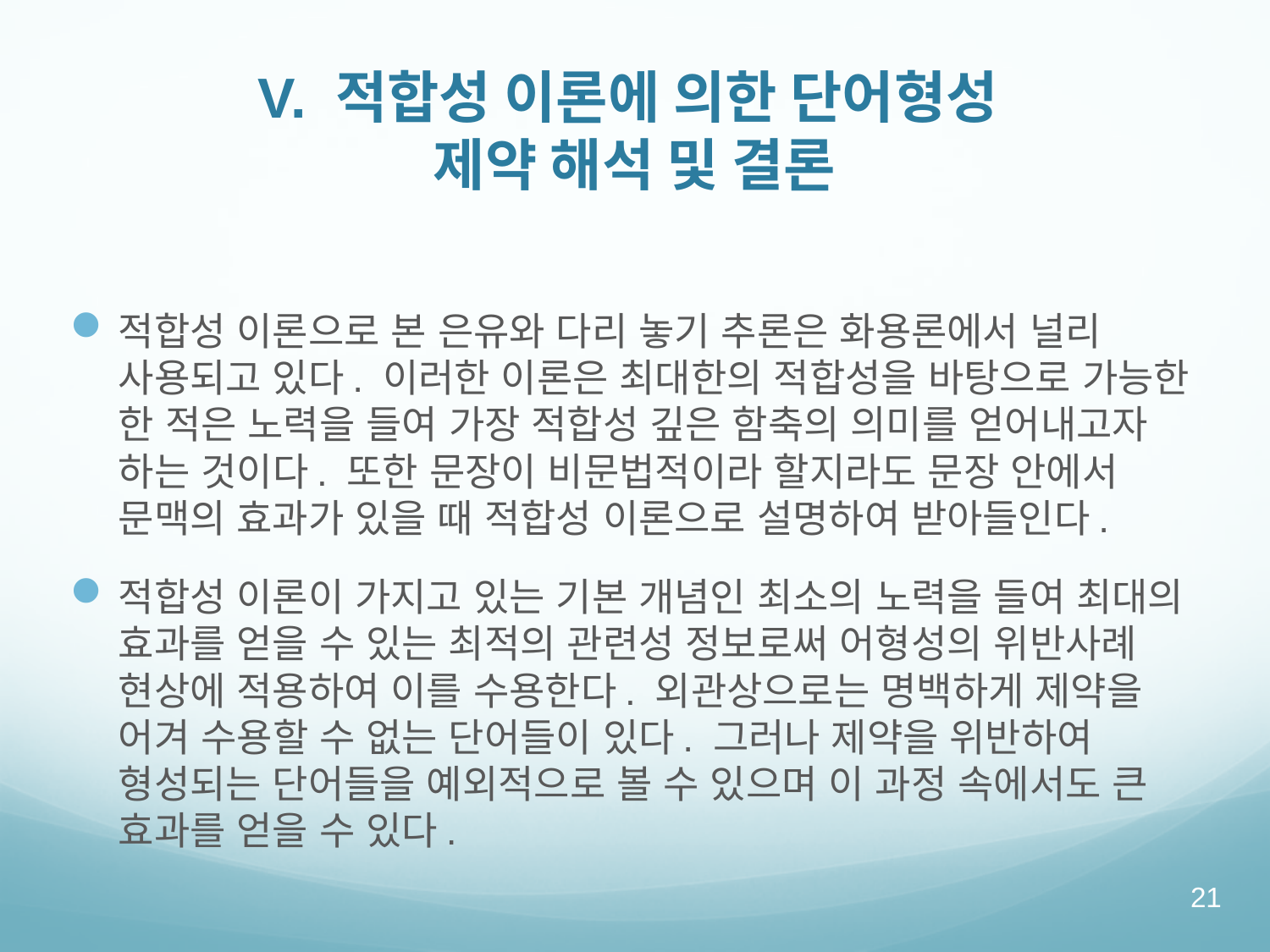

# V. 적합성 이론에 의한 단어형성 제약 해석 및 결론
적합성 이론으로 본 은유와 다리 놓기 추론은 화용론에서 널리 사용되고 있다. 이러한 이론은 최대한의 적합성을 바탕으로 가능한 한 적은 노력을 들여 가장 적합성 깊은 함축의 의미를 얻어내고자 하는 것이다. 또한 문장이 비문법적이라 할지라도 문장 안에서 문맥의 효과가 있을 때 적합성 이론으로 설명하여 받아들인다.
적합성 이론이 가지고 있는 기본 개념인 최소의 노력을 들여 최대의 효과를 얻을 수 있는 최적의 관련성 정보로써 어형성의 위반사례 현상에 적용하여 이를 수용한다. 외관상으로는 명백하게 제약을 어겨 수용할 수 없는 단어들이 있다. 그러나 제약을 위반하여 형성되는 단어들을 예외적으로 볼 수 있으며 이 과정 속에서도 큰 효과를 얻을 수 있다.
21